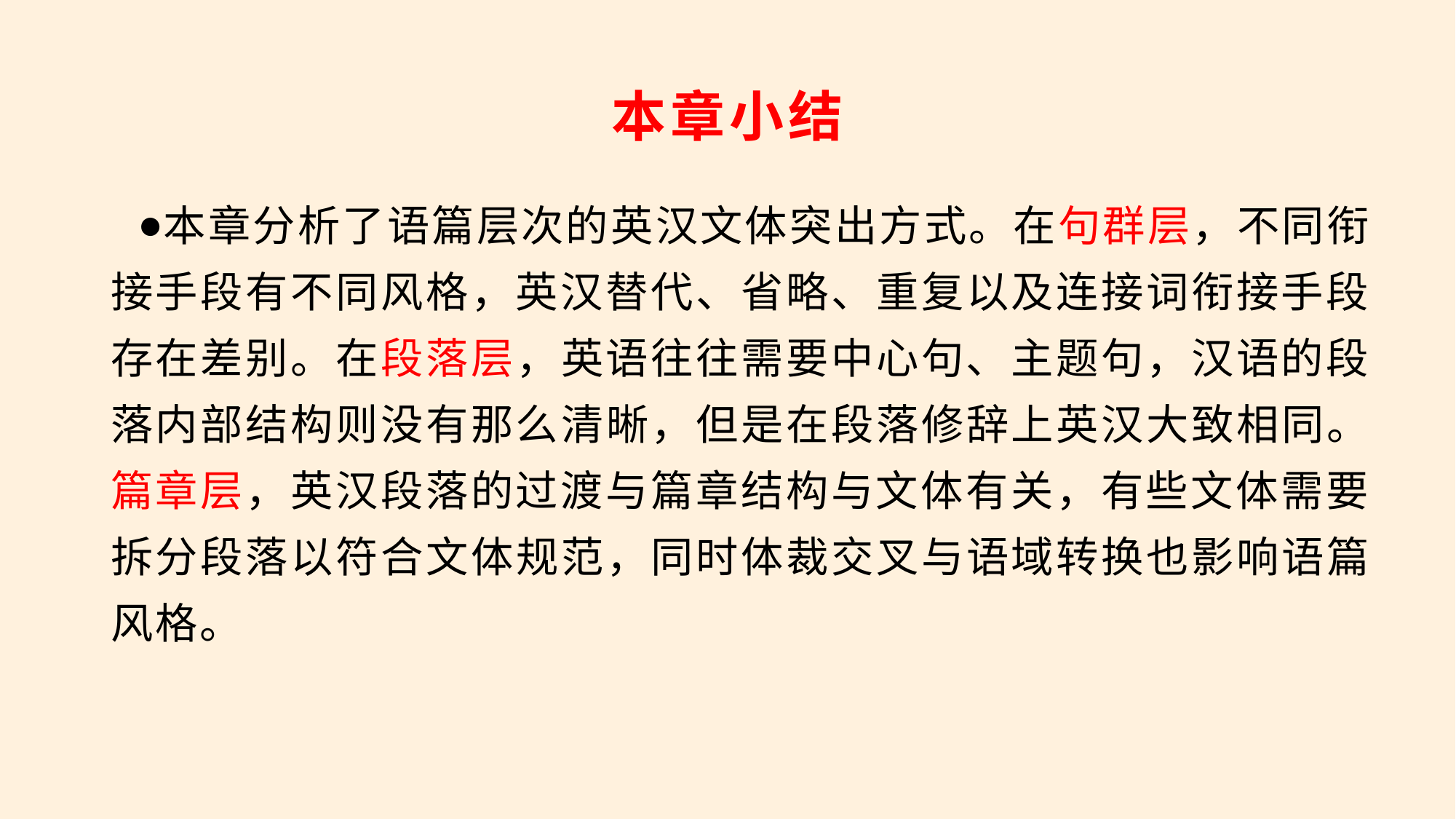

# 本章小结
本章分析了语篇层次的英汉文体突出方式。在句群层，不同衔接手段有不同风格，英汉替代、省略、重复以及连接词衔接手段存在差别。在段落层，英语往往需要中心句、主题句，汉语的段落内部结构则没有那么清晰，但是在段落修辞上英汉大致相同。篇章层，英汉段落的过渡与篇章结构与文体有关，有些文体需要拆分段落以符合文体规范，同时体裁交叉与语域转换也影响语篇风格。